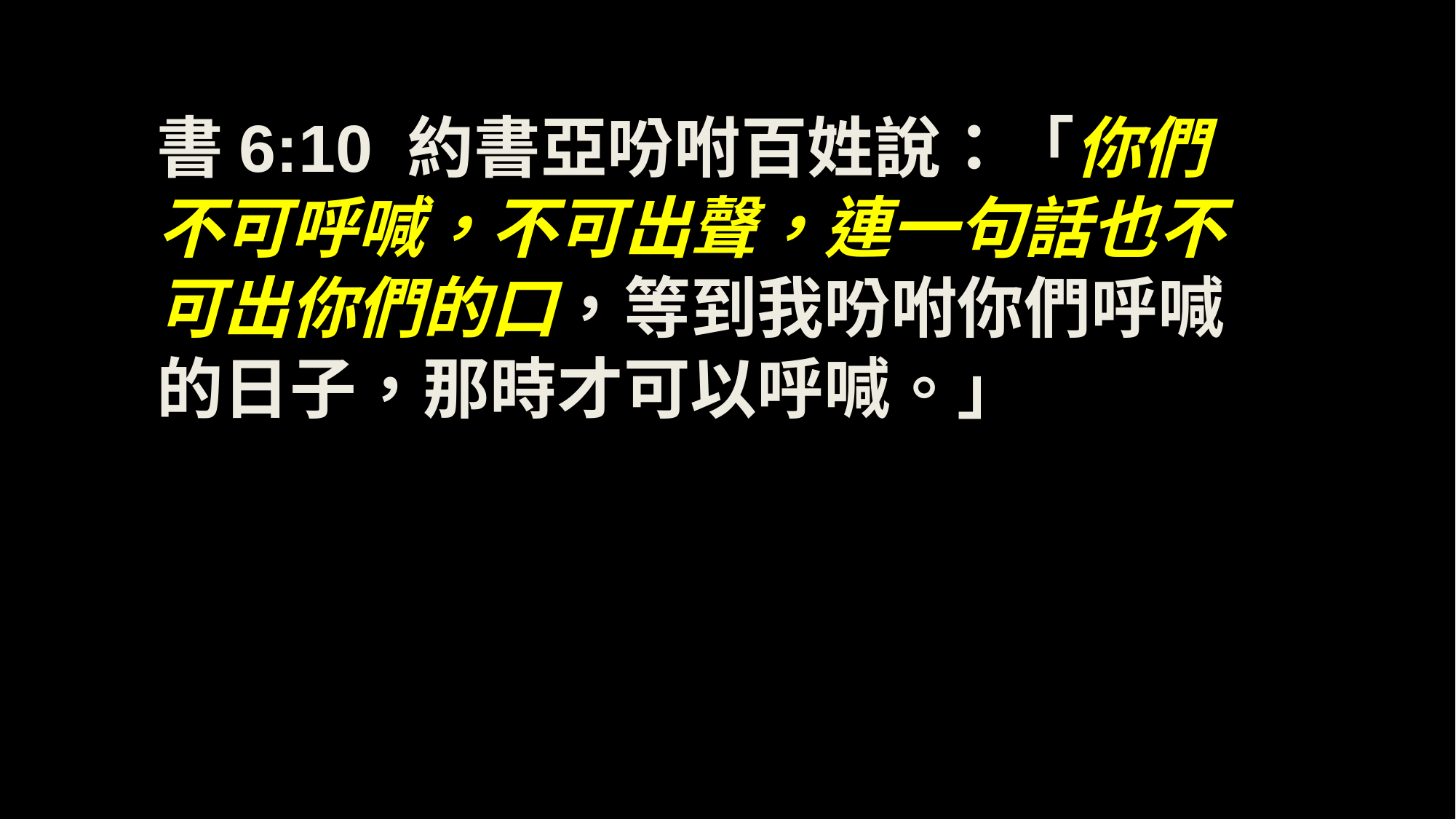

書6:10 約書亞吩咐百姓說：「你們不可呼喊，不可出聲，連一句話也不可出你們的口，等到我吩咐你們呼喊的日子，那時才可以呼喊。」